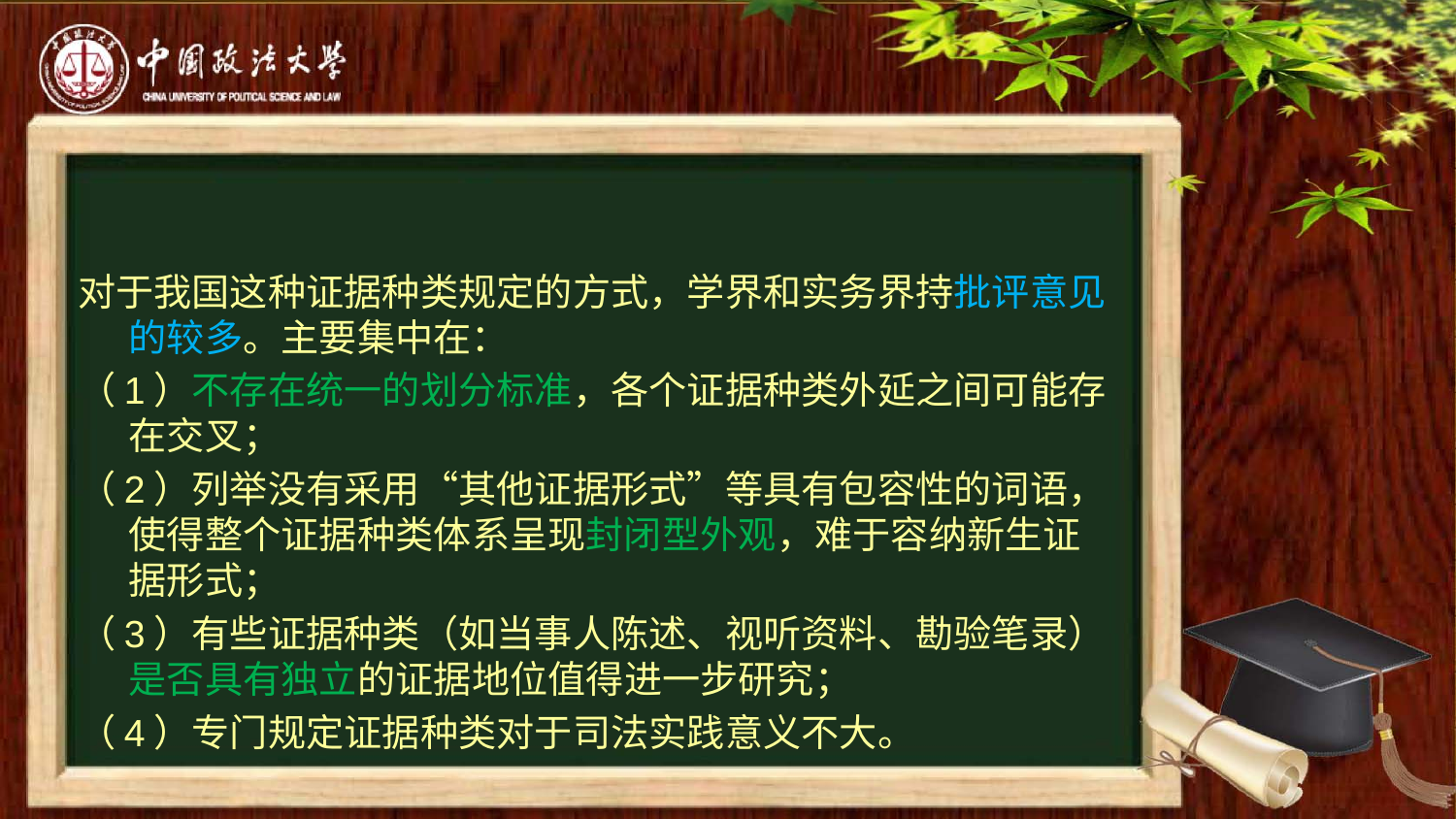

#
对于我国这种证据种类规定的方式，学界和实务界持批评意见的较多。主要集中在：
（1）不存在统一的划分标准，各个证据种类外延之间可能存在交叉；
（2）列举没有采用“其他证据形式”等具有包容性的词语，使得整个证据种类体系呈现封闭型外观，难于容纳新生证据形式；
（3）有些证据种类（如当事人陈述、视听资料、勘验笔录）是否具有独立的证据地位值得进一步研究；
（4）专门规定证据种类对于司法实践意义不大。